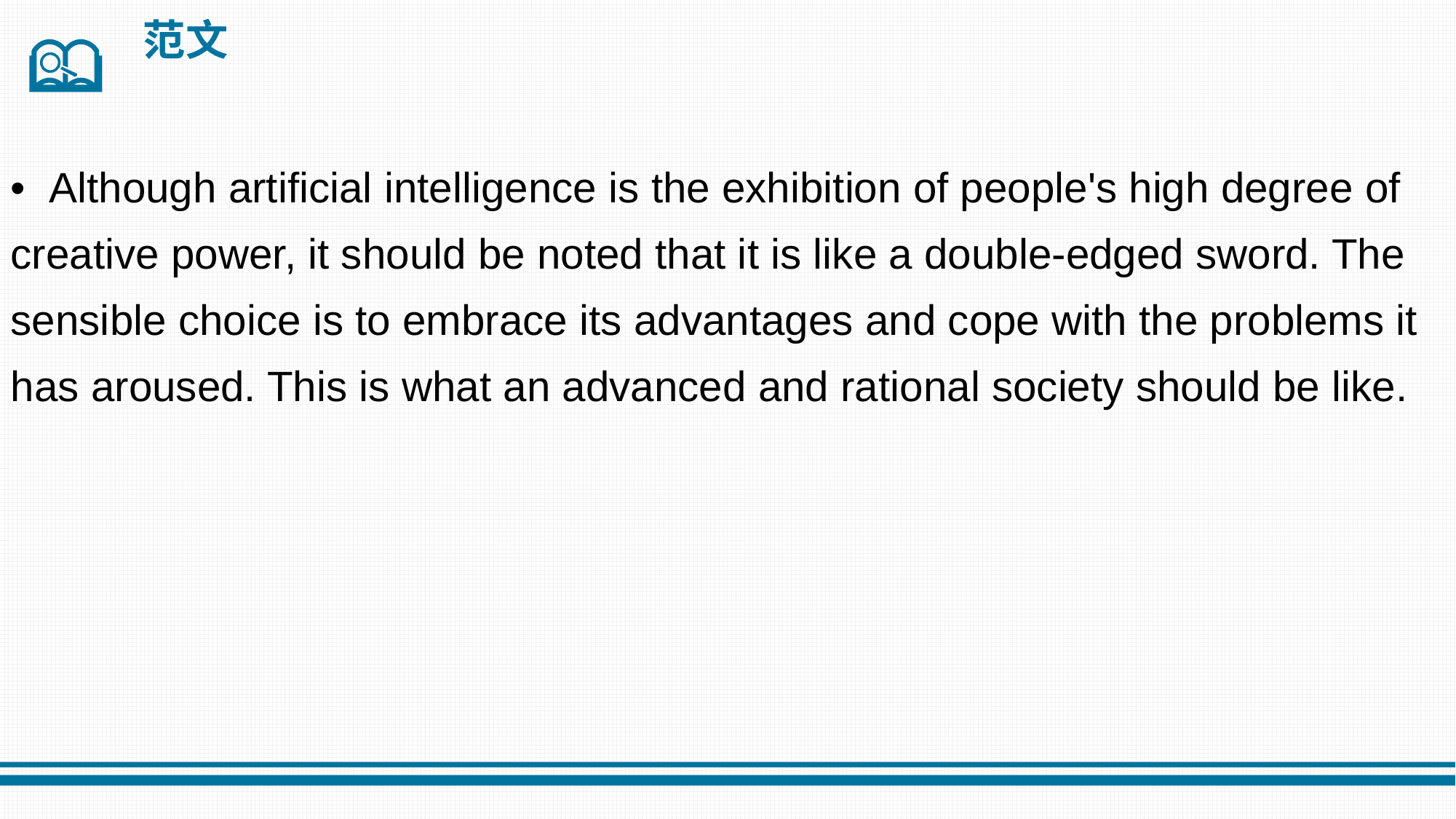

范文
•  Although artificial intelligence is the exhibition of people's high degree of creative power, it should be noted that it is like a double-edged sword. The sensible choice is to embrace its advantages and cope with the problems it has aroused. This is what an advanced and rational society should be like.